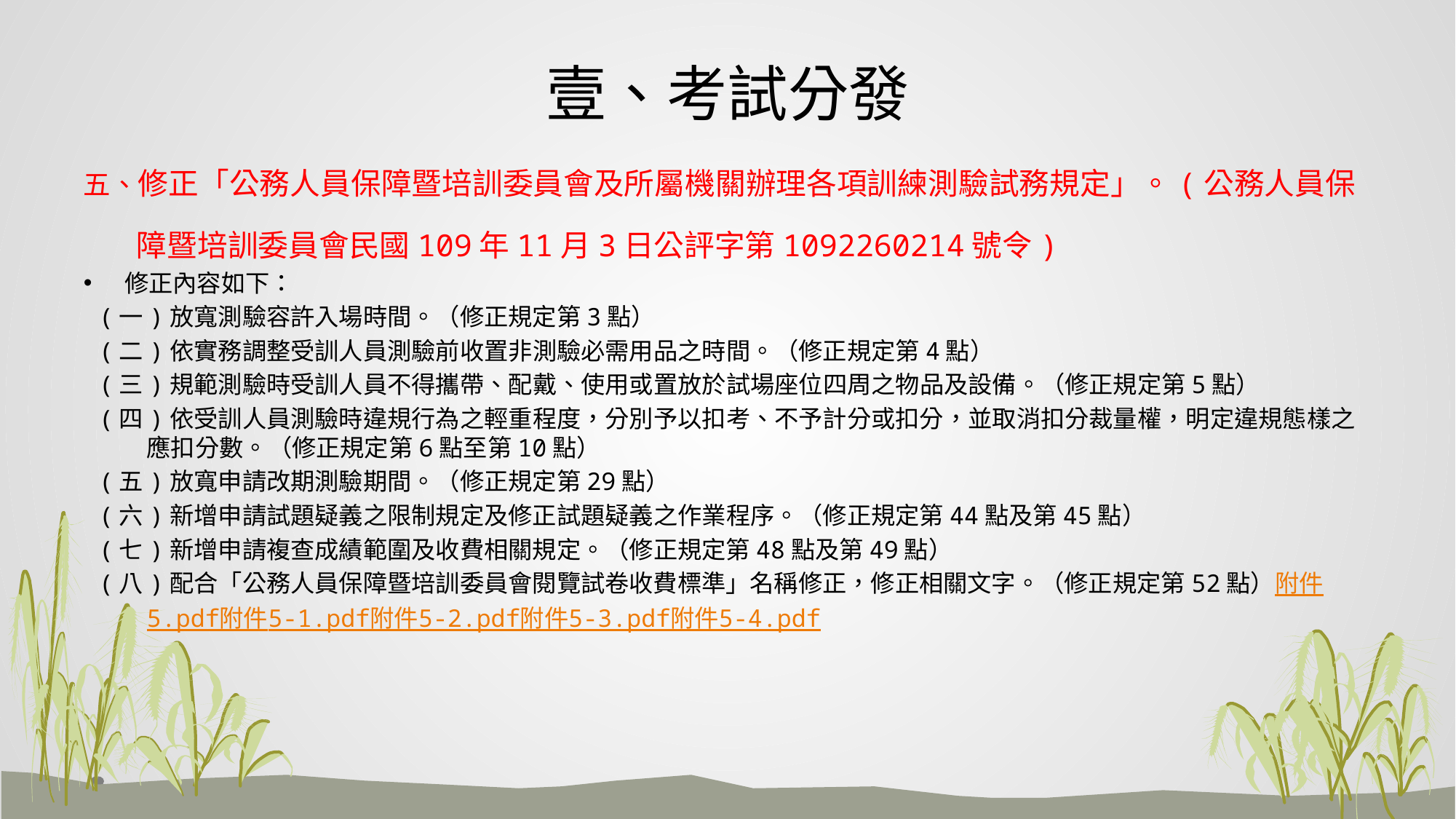

# 壹、考試分發
五、修正「公務人員保障暨培訓委員會及所屬機關辦理各項訓練測驗試務規定」。(公務人員保障暨培訓委員會民國109年11月3日公評字第1092260214號令)
修正內容如下：
(一)放寬測驗容許入場時間。（修正規定第3點）
(二)依實務調整受訓人員測驗前收置非測驗必需用品之時間。（修正規定第4點）
(三)規範測驗時受訓人員不得攜帶、配戴、使用或置放於試場座位四周之物品及設備。（修正規定第5點）
(四)依受訓人員測驗時違規行為之輕重程度，分別予以扣考、不予計分或扣分，並取消扣分裁量權，明定違規態樣之應扣分數。（修正規定第6點至第10點）
(五)放寬申請改期測驗期間。（修正規定第29點）
(六)新增申請試題疑義之限制規定及修正試題疑義之作業程序。（修正規定第44點及第45點）
(七)新增申請複查成績範圍及收費相關規定。（修正規定第48點及第49點）
(八)配合「公務人員保障暨培訓委員會閱覽試卷收費標準」名稱修正，修正相關文字。（修正規定第52點）附件5.pdf附件5-1.pdf附件5-2.pdf附件5-3.pdf附件5-4.pdf